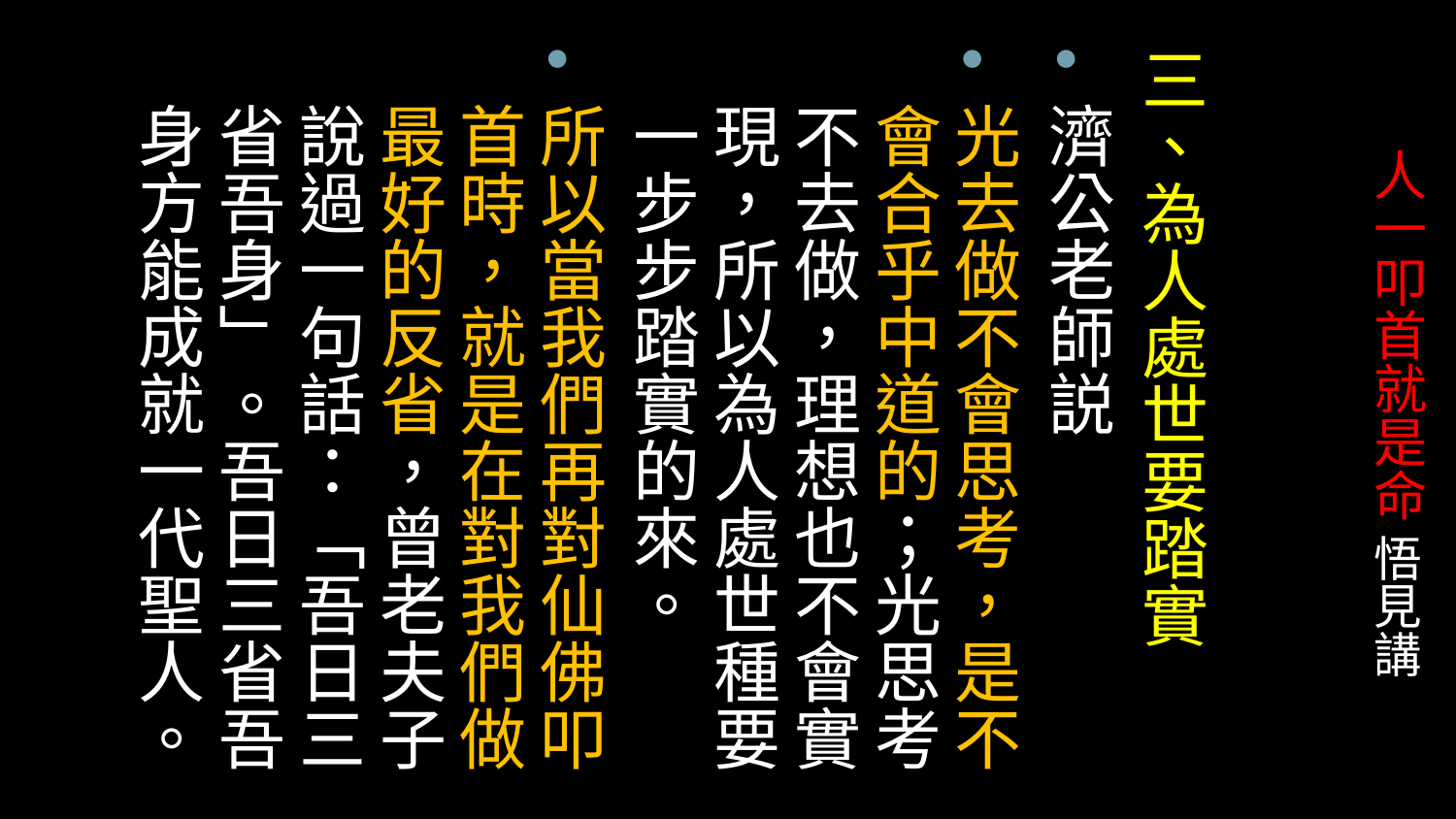

三、為人處世要踏實
濟公老師説
光去做不會思考，是不會合乎中道的；光思考不去做，理想也不會實現，所以為人處世種要一步步踏實的來。
所以當我們再對仙佛叩首時，就是在對我們做最好的反省，曾老夫子說過一句話：「吾日三省吾身」。吾日三省吾身方能成就一代聖人。

# 人一叩首就是命 悟見講